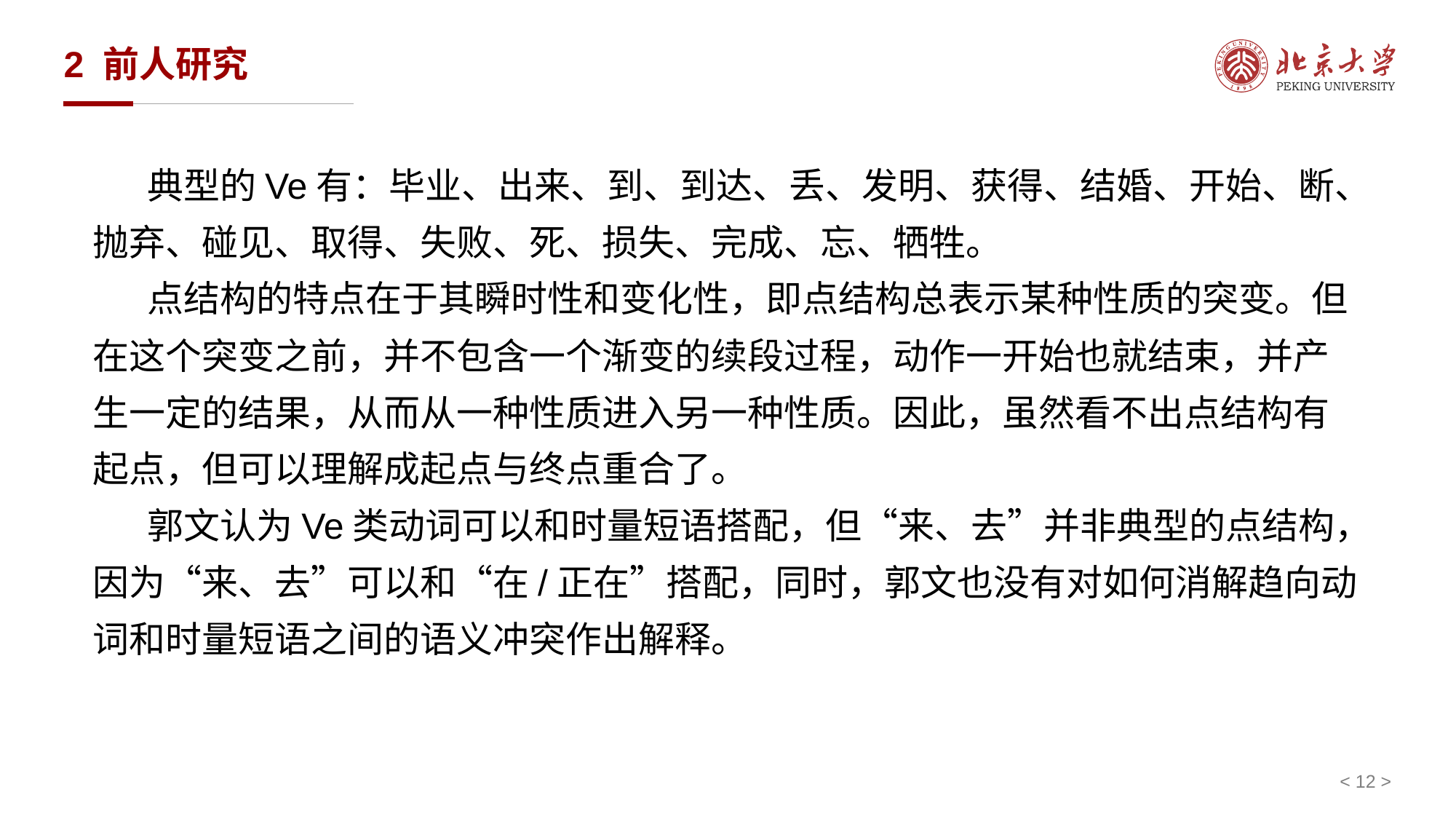

# 2 前人研究
典型的Ve有：毕业、出来、到、到达、丢、发明、获得、结婚、开始、断、抛弃、碰见、取得、失败、死、损失、完成、忘、牺牲。
点结构的特点在于其瞬时性和变化性，即点结构总表示某种性质的突变。但在这个突变之前，并不包含一个渐变的续段过程，动作一开始也就结束，并产生一定的结果，从而从一种性质进入另一种性质。因此，虽然看不出点结构有起点，但可以理解成起点与终点重合了。
郭文认为Ve类动词可以和时量短语搭配，但“来、去”并非典型的点结构，因为“来、去”可以和“在/正在”搭配，同时，郭文也没有对如何消解趋向动词和时量短语之间的语义冲突作出解释。
< 12 >